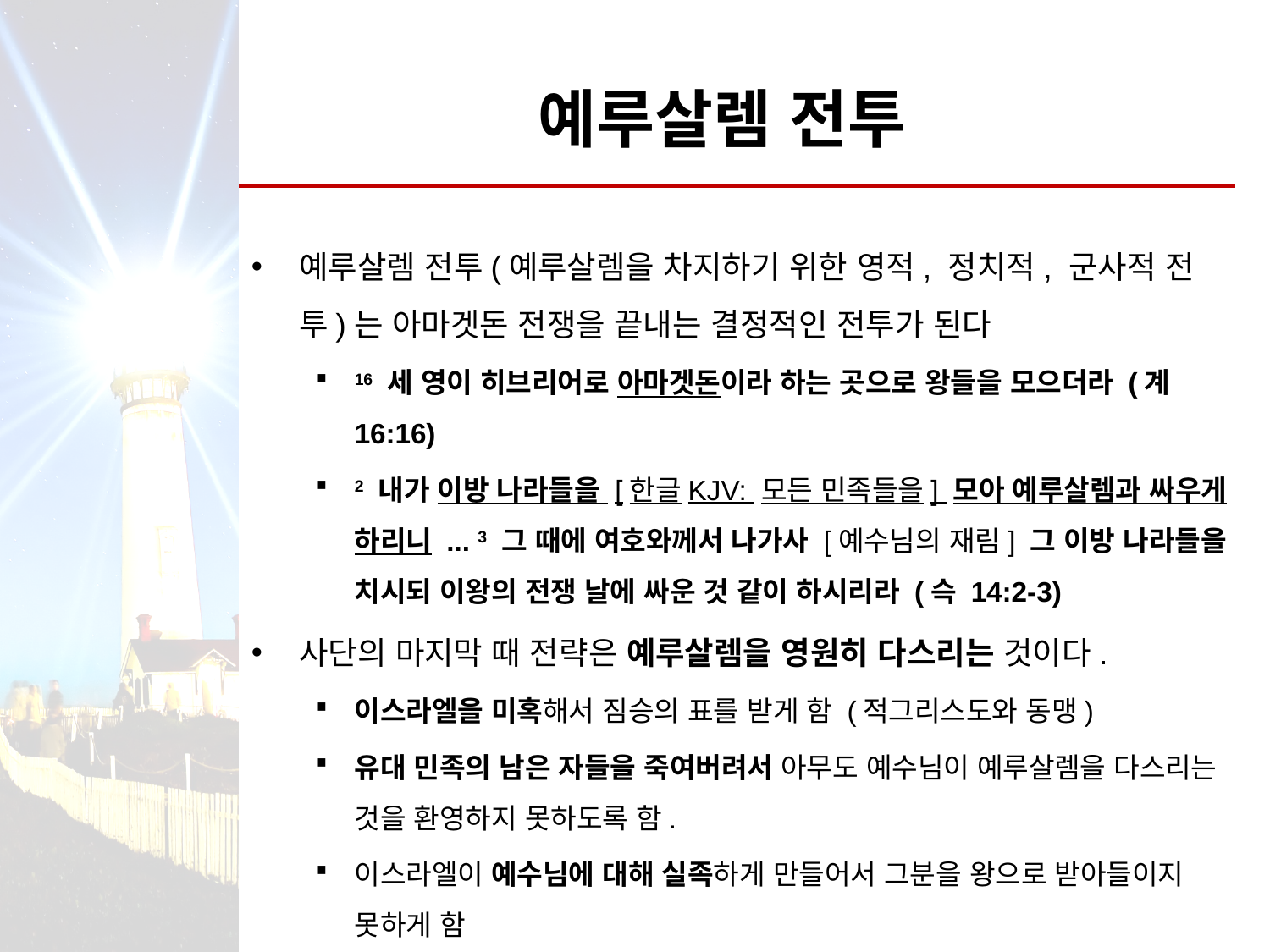

# 예루살렘 전투
예루살렘 전투(예루살렘을 차지하기 위한 영적, 정치적, 군사적 전투)는 아마겟돈 전쟁을 끝내는 결정적인 전투가 된다
16 세 영이 히브리어로 아마겟돈이라 하는 곳으로 왕들을 모으더라 (계 16:16)
2 내가 이방 나라들을 [한글KJV: 모든 민족들을] 모아 예루살렘과 싸우게 하리니 ... 3 그 때에 여호와께서 나가사 [예수님의 재림] 그 이방 나라들을 치시되 이왕의 전쟁 날에 싸운 것 같이 하시리라 (슥 14:2-3)
사단의 마지막 때 전략은 예루살렘을 영원히 다스리는 것이다.
이스라엘을 미혹해서 짐승의 표를 받게 함 (적그리스도와 동맹)
유대 민족의 남은 자들을 죽여버려서 아무도 예수님이 예루살렘을 다스리는 것을 환영하지 못하도록 함.
이스라엘이 예수님에 대해 실족하게 만들어서 그분을 왕으로 받아들이지 못하게 함